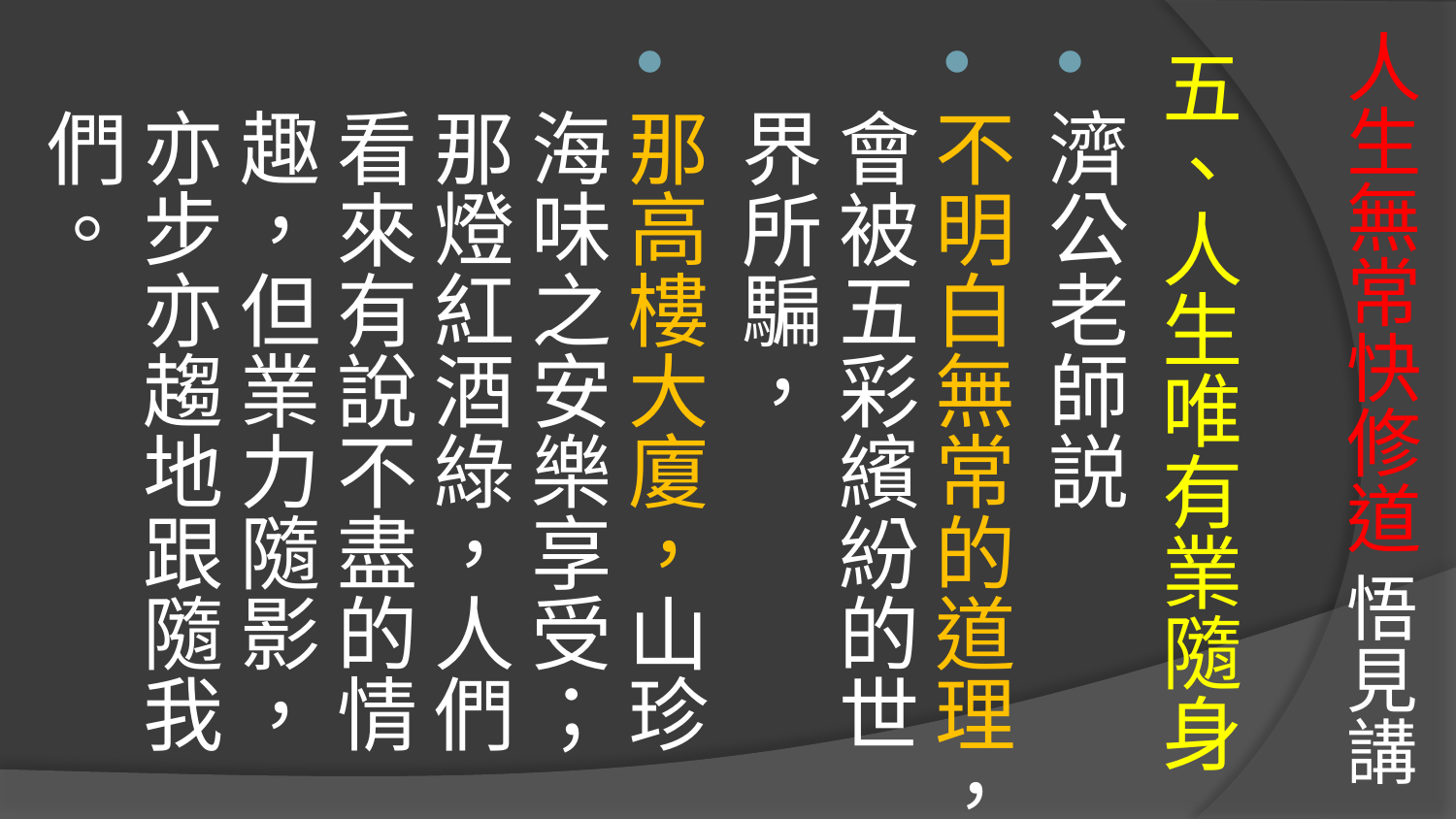

# 人生無常快修道 悟見講
五、人生唯有業隨身
濟公老師説
不明白無常的道理，會被五彩繽紛的世界所騙，
那高樓大廈，山珍海味之安樂享受；那燈紅酒綠，人們看來有說不盡的情趣，但業力隨影，亦步亦趨地跟隨我們。